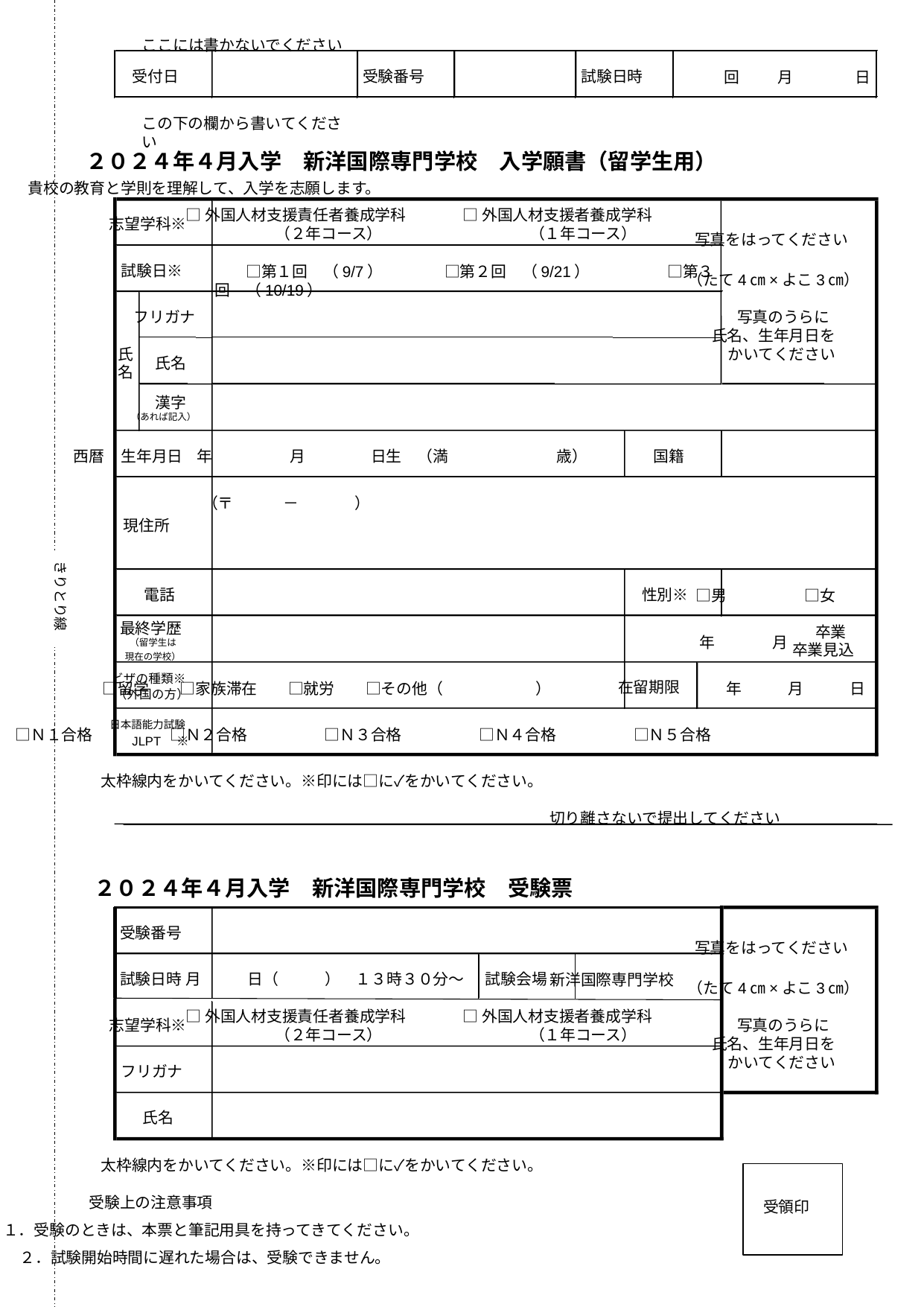

ここには書かないでください

受付日
受験番号
試験日時
回
　　　月　　　　日

この下の欄から書いてください
２０２４年４月入学　新洋国際専門学校　入学願書（留学生用）
貴校の教育と学則を理解して、入学を志願します。

□外国人材支援責任者養成学科
□外国人材支援者養成学科
志望学科※
（２年コース）
（１年コース）
写真をはってください

試験日※
　　□第１回　（9/7）　　　　□第２回　（9/21）　　　　　□第３回　（10/19）
（たて4㎝×よこ3㎝）

フリガナ
写真のうらに
氏名、生年月日を

氏
かいてください
氏名
名

漢字
（あれば記入）

生年月日
西暦　　　　　　年　　　　　月 　　　　日生　（満　　　　　　　歳）
国籍

（〒
***
　－
****
　　）
現住所

電話
性別※
　□男　　　　　□女

最終学歴
卒業
年
月
（留学生は
卒業見込
現在の学校）

ビザの種類※
在留期限
　□留学　　□家族滞在　　□就労　　□その他（　　　　　　）
　　　　年　　　月　　　日
（外国の方）

日本語能力試験
　□Ｎ１合格　　　　　□Ｎ２合格　　　　　□Ｎ３合格　　　　　□Ｎ４合格　　　　　□Ｎ５合格
JLPT　※

太枠線内をかいてください。※印には□に✓をかいてください。
切り離さないで提出してください

２０２４年４月入学　新洋国際専門学校　受験票

受験番号
写真をはってください

試験日時
　　　月　　　日（　　　）　１３時３０分～
試験会場
新洋国際専門学校
（たて4㎝×よこ3㎝）

□外国人材支援責任者養成学科
□外国人材支援者養成学科
志望学科※
写真のうらに
（２年コース）
（１年コース）
氏名、生年月日を

かいてください
フリガナ

氏名

太枠線内をかいてください。※印には□に✓をかいてください。

受験上の注意事項
受領印
１．受験のときは、本票と筆記用具を持ってきてください。
２．試験開始時間に遅れた場合は、受験できません。
きりとり線